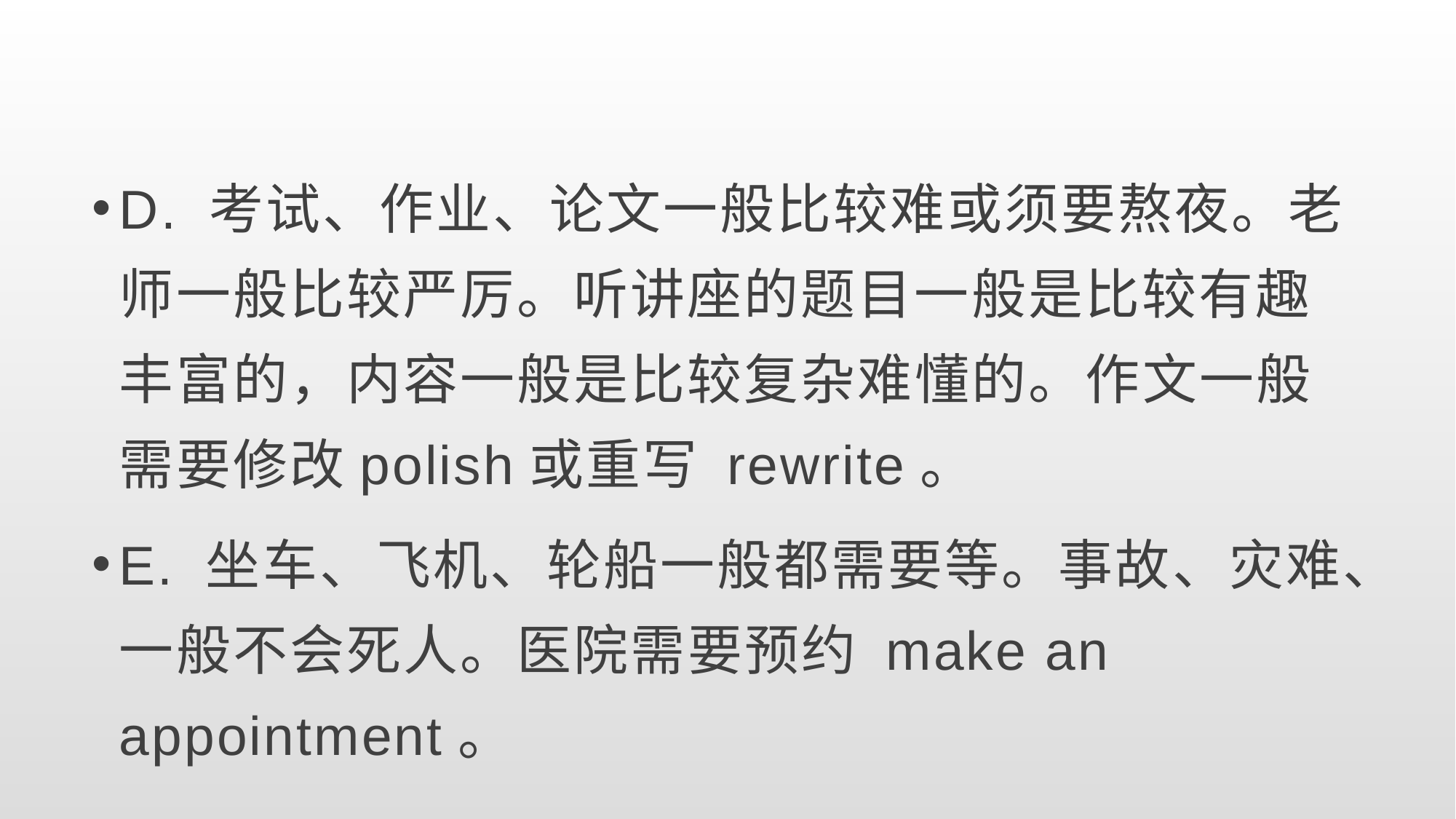

#
D. 考试、作业、论文一般比较难或须要熬夜。老师一般比较严厉。听讲座的题目一般是比较有趣丰富的，内容一般是比较复杂难懂的。作文一般需要修改polish或重写 rewrite。
E. 坐车、飞机、轮船一般都需要等。事故、灾难、一般不会死人。医院需要预约 make an appointment。